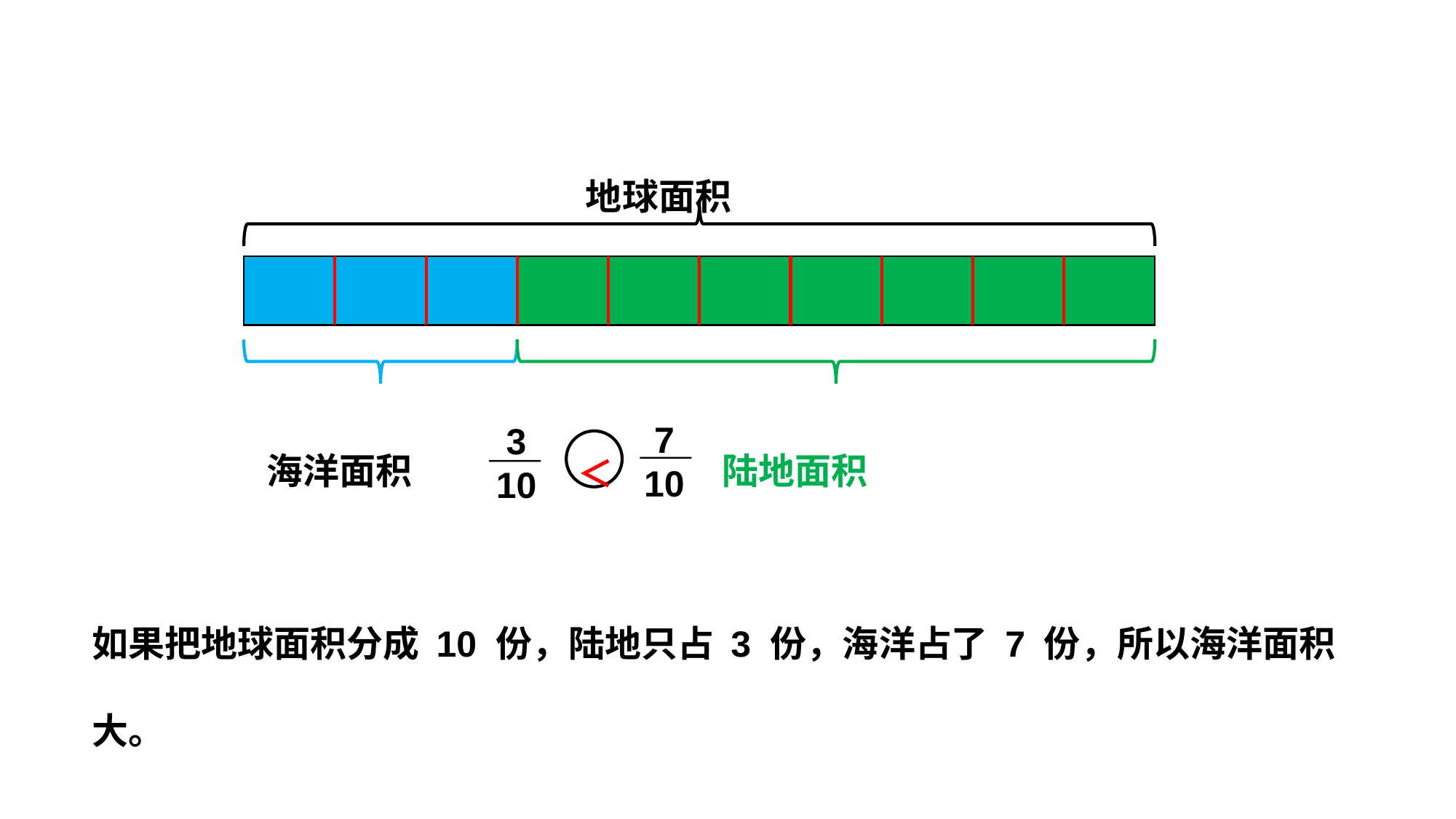

地球面积

陆地面积
海洋面积
＜
7
10

3
10

如果把地球面积分成 10 份，陆地只占 3 份，海洋占了 7 份，所以海洋面积大。